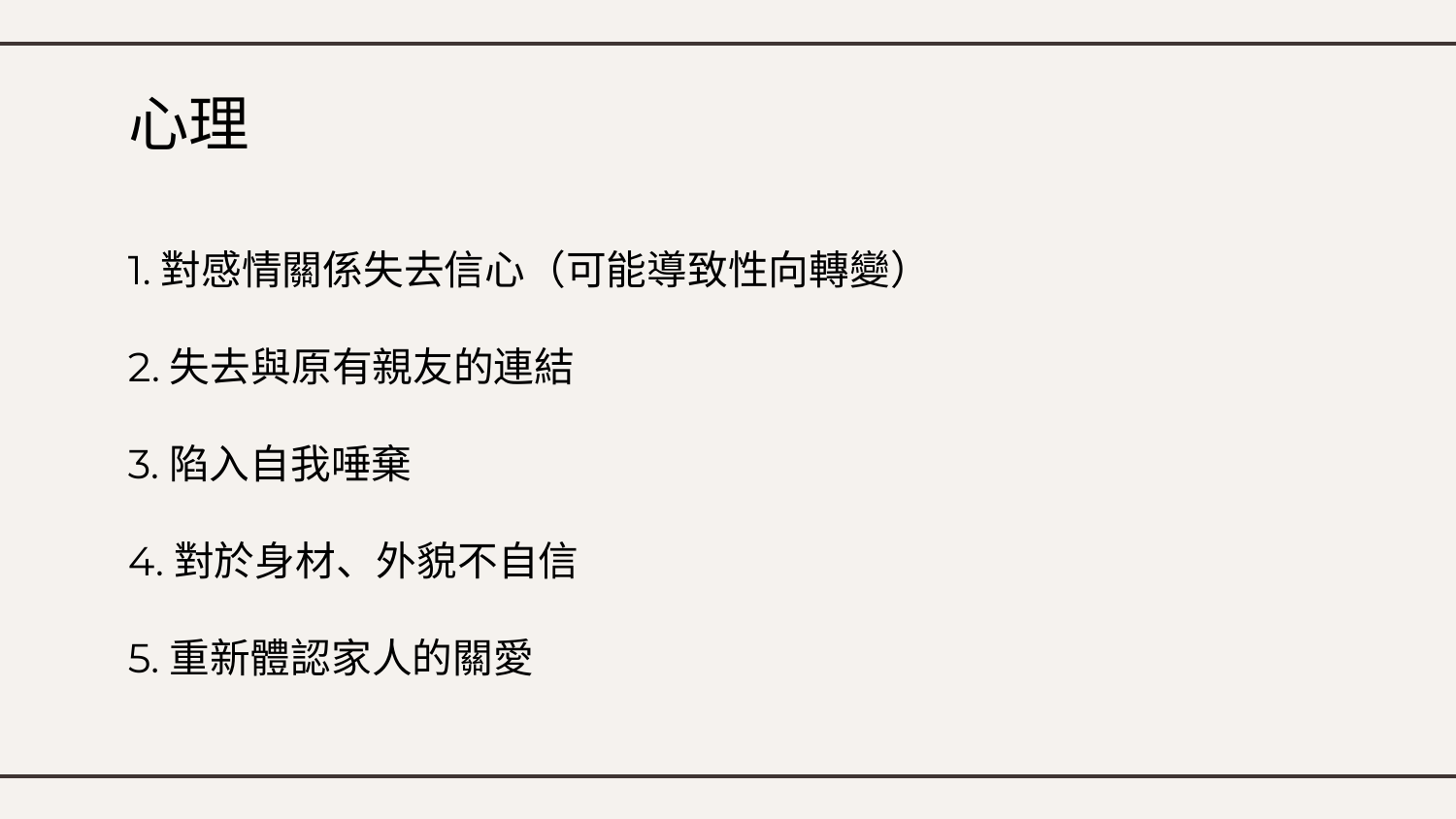

# 心理
1.對感情關係失去信心（可能導致性向轉變）

2.失去與原有親友的連結

3.陷入自我唾棄

4.對於身材、外貌不自信

5.重新體認家人的關愛